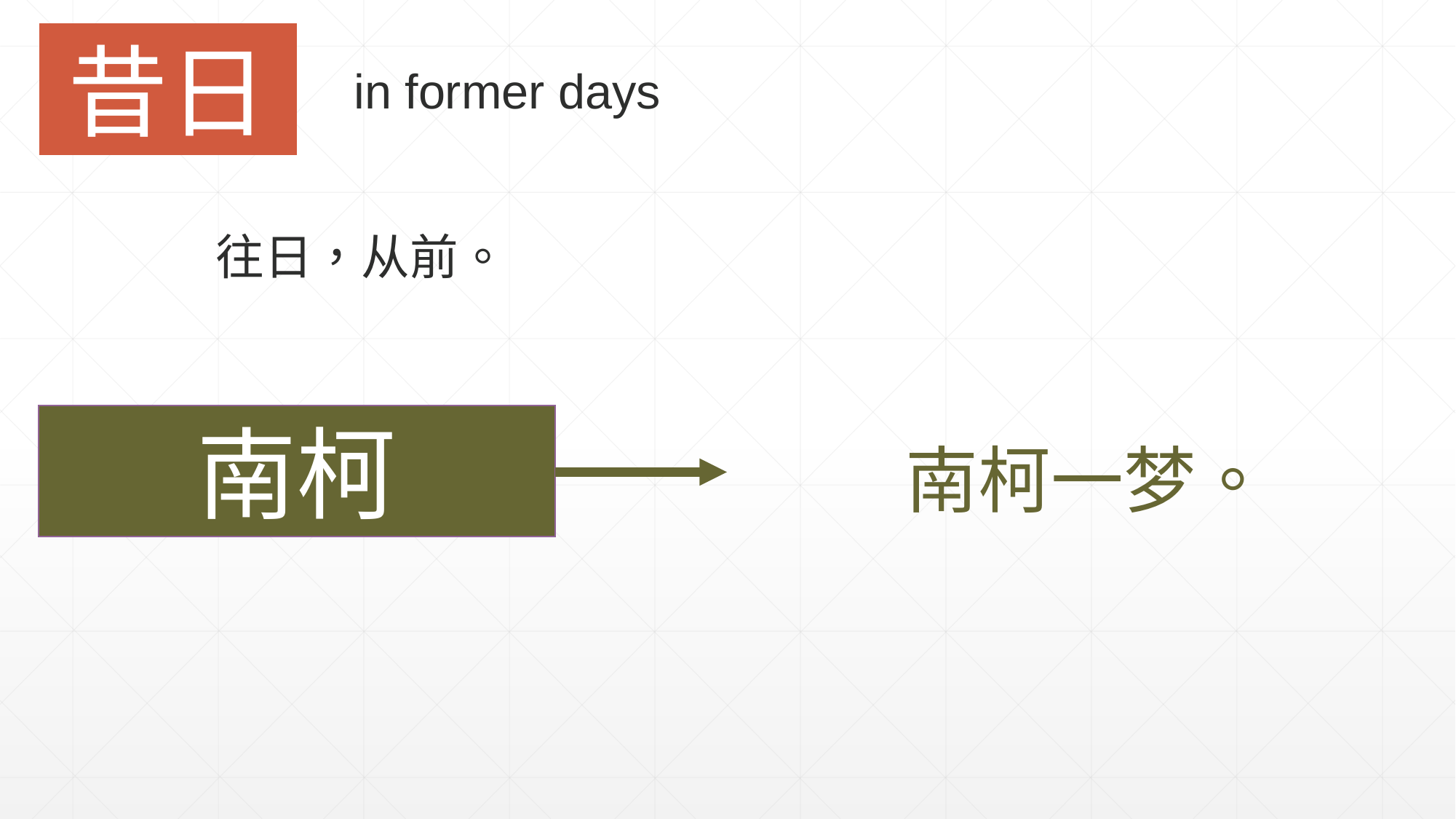

昔日
in former days
往日，从前。
南柯
南柯一梦。